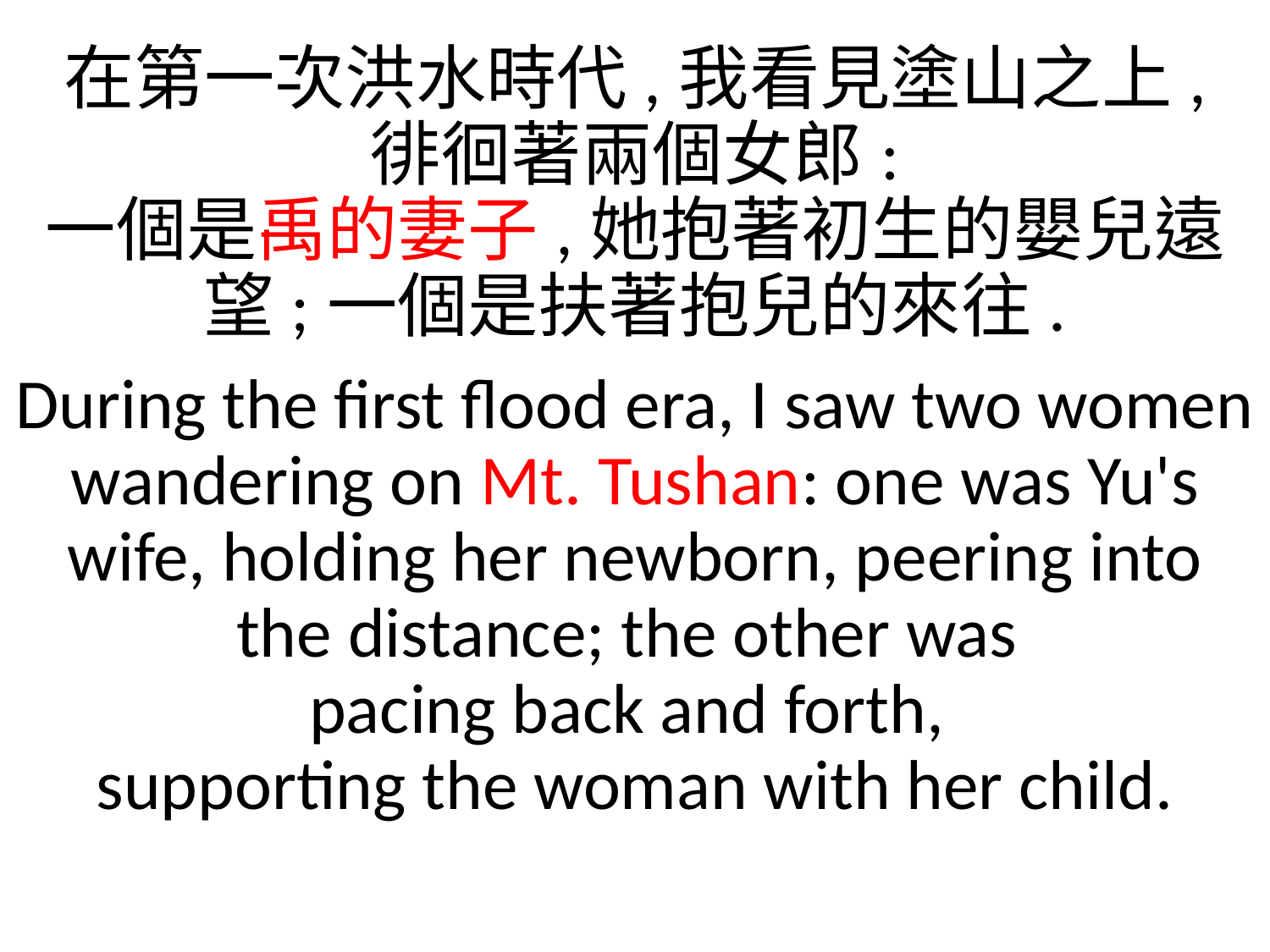

在第一次洪水時代,我看見塗山之上,
徘徊著兩個女郎:
一個是禹的妻子,她抱著初生的嬰兒遠望;一個是扶著抱兒的來往.
During the first flood era, I saw two women wandering on Mt. Tushan: one was Yu's wife, holding her newborn, peering into the distance; the other was
pacing back and forth,
supporting the woman with her child.